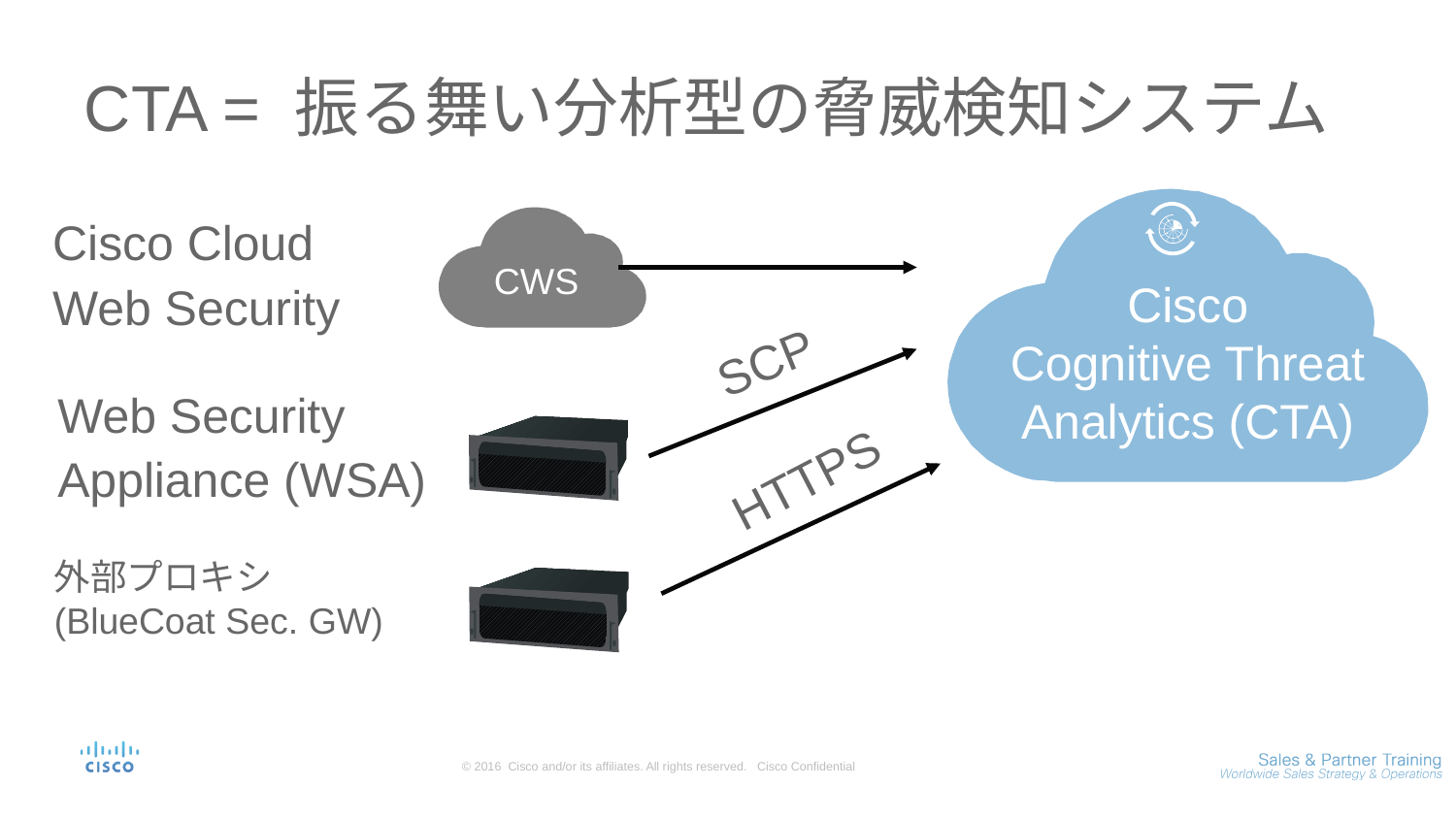

# CTA = 振る舞い分析型の脅威検知システム

Cisco
Cognitive Threat
Analytics (CTA)

    CWS
Cisco Cloud
Web Security
SCP
Web Security
Appliance (WSA)

HTTPS
外部プロキシ
(BlueCoat Sec. GW)